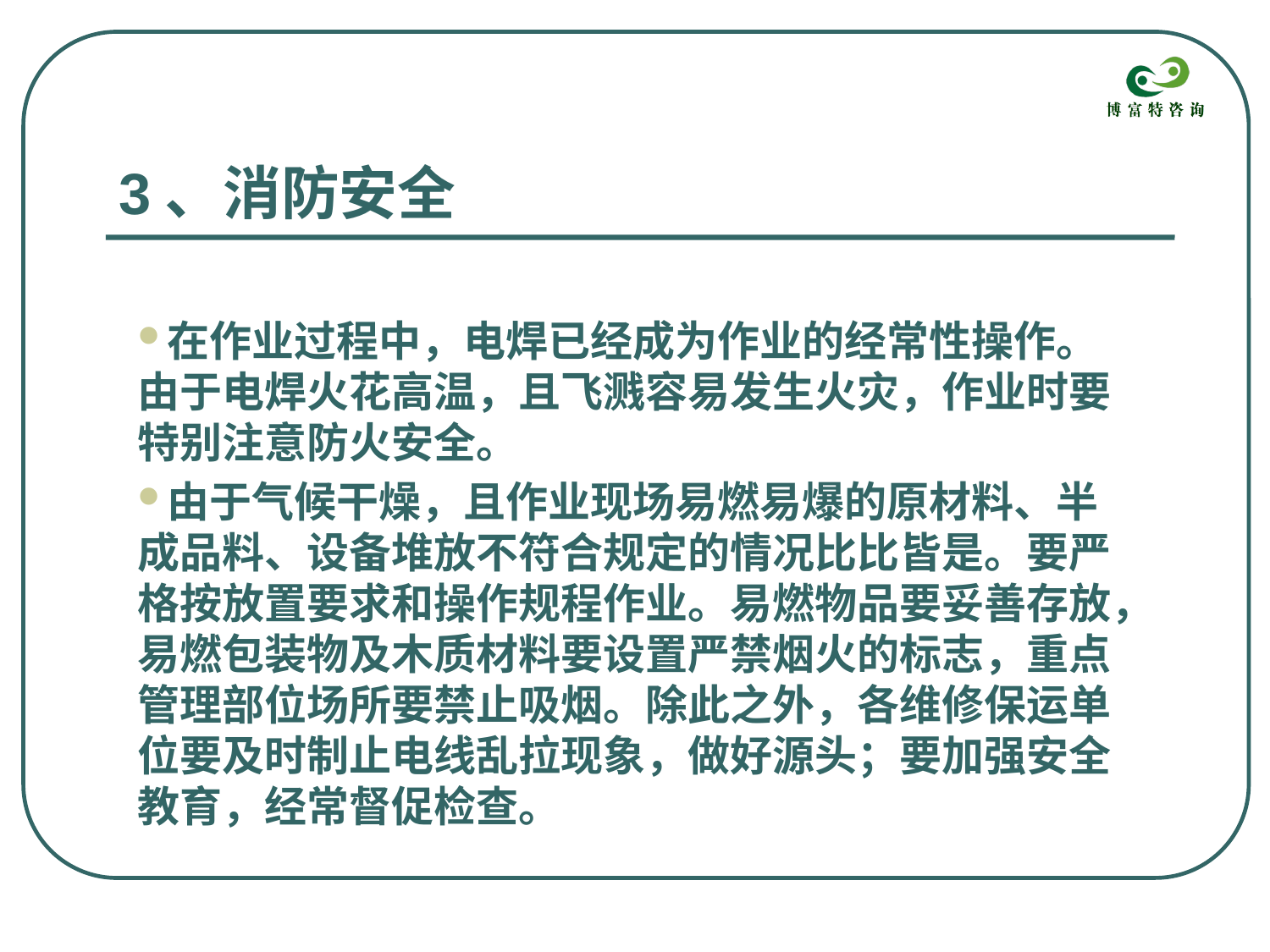

# 3、消防安全

在作业过程中，电焊已经成为作业的经常性操作。由于电焊火花高温，且飞溅容易发生火灾，作业时要特别注意防火安全。
由于气候干燥，且作业现场易燃易爆的原材料、半成品料、设备堆放不符合规定的情况比比皆是。要严格按放置要求和操作规程作业。易燃物品要妥善存放，易燃包装物及木质材料要设置严禁烟火的标志，重点管理部位场所要禁止吸烟。除此之外，各维修保运单位要及时制止电线乱拉现象，做好源头；要加强安全教育，经常督促检查。
8